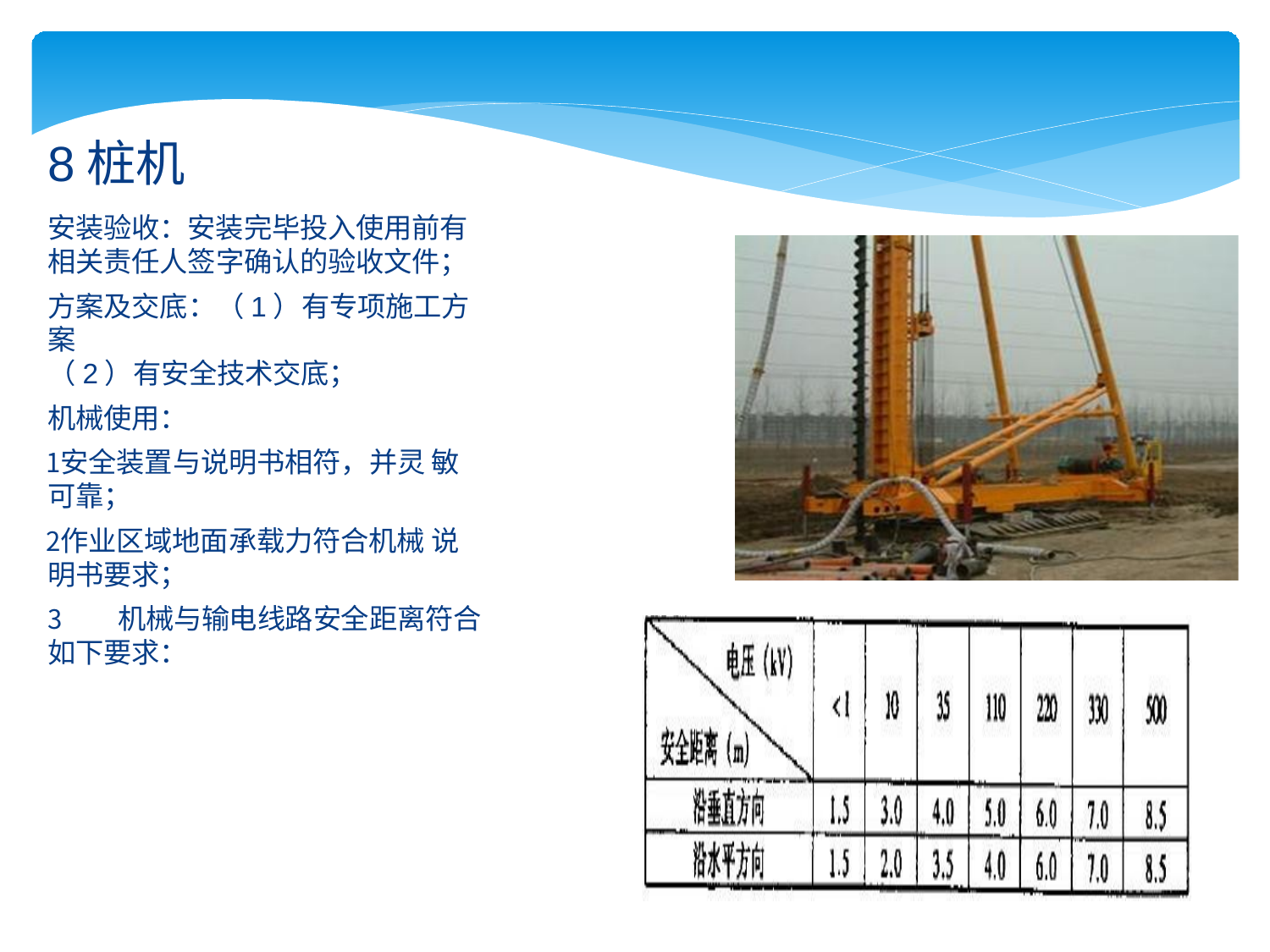

8桩机
安装验收：安装完毕投入使用前有 相关责任人签字确认的验收文件；
方案及交底：（1）有专项施工方案
（2）有安全技术交底；
机械使用：
安全装置与说明书相符，并灵 敏可靠；
作业区域地面承载力符合机械 说明书要求；
机械与输电线路安全距离符合
如下要求：